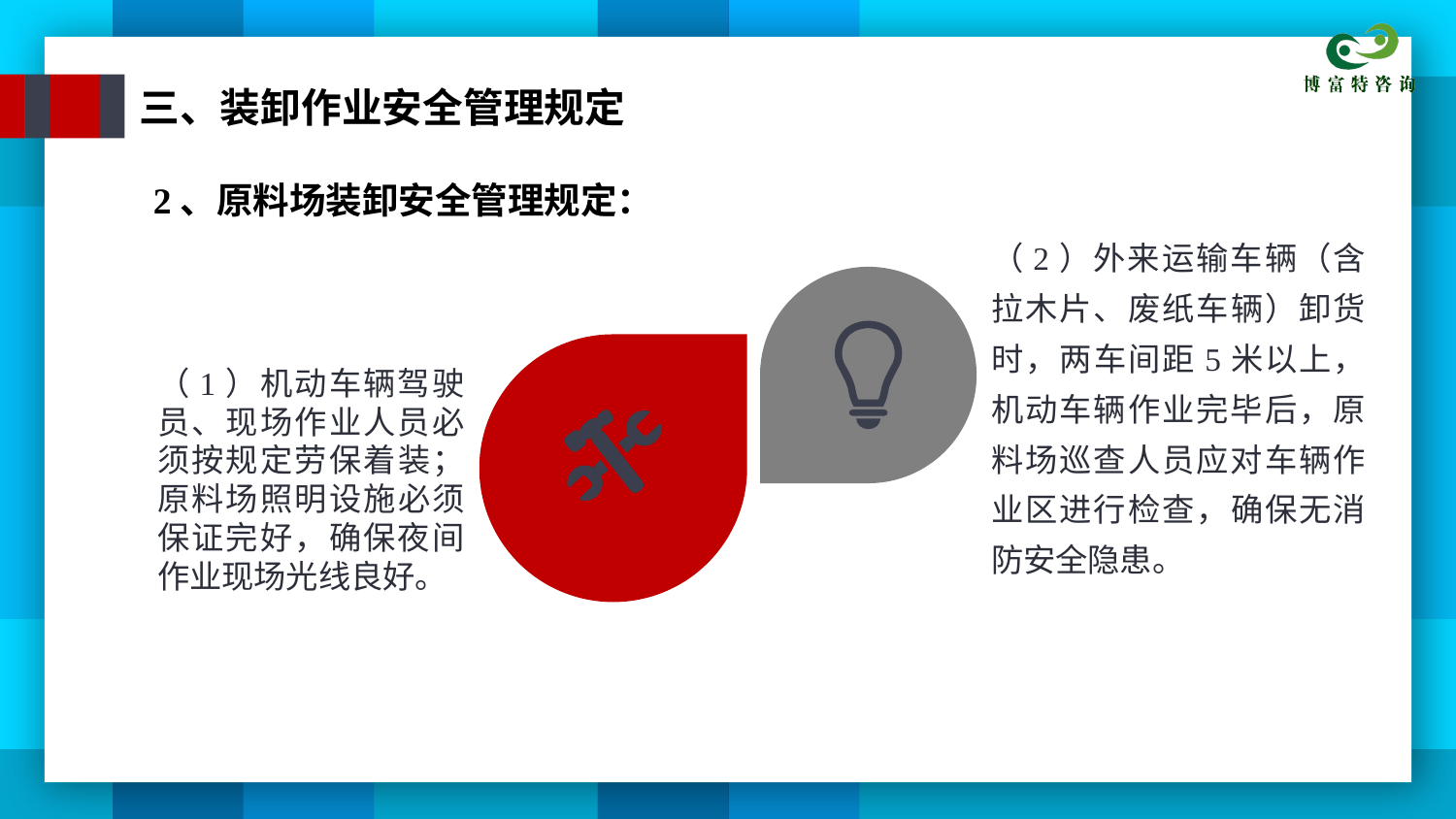

三、装卸作业安全管理规定

2、原料场装卸安全管理规定：
（2）外来运输车辆（含拉木片、废纸车辆）卸货时，两车间距5米以上，机动车辆作业完毕后，原料场巡查人员应对车辆作业区进行检查，确保无消防安全隐患。

（1）机动车辆驾驶员、现场作业人员必须按规定劳保着装；原料场照明设施必须保证完好，确保夜间作业现场光线良好。